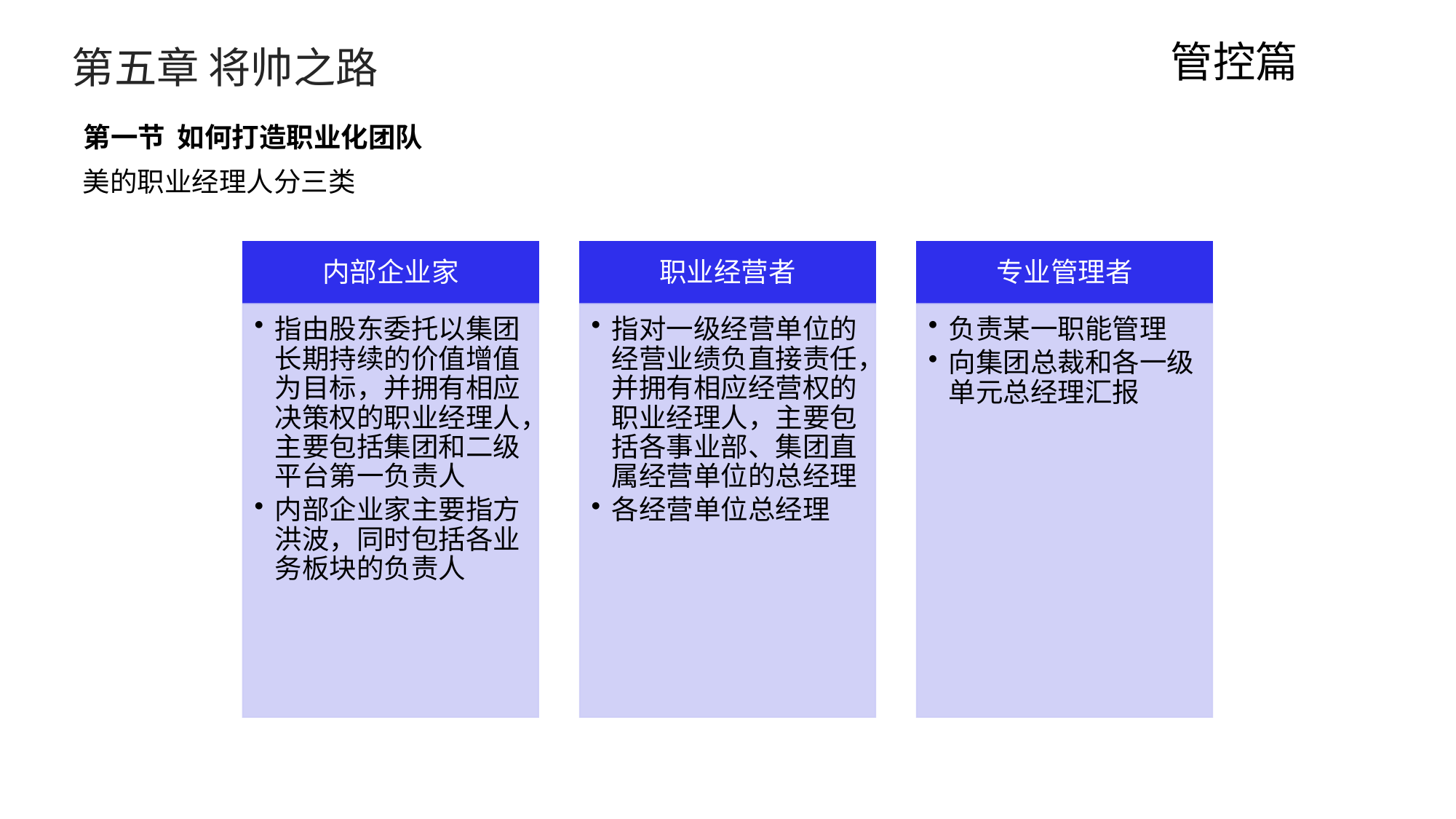

管控篇
第五章 将帅之路
第一节  如何打造职业化团队
美的职业经理人分三类
内部企业家
指由股东委托以集团长期持续的价值增值为目标，并拥有相应决策权的职业经理人，主要包括集团和二级平台第一负责人
内部企业家主要指方洪波，同时包括各业务板块的负责人
职业经营者
指对一级经营单位的经营业绩负直接责任，并拥有相应经营权的职业经理人，主要包括各事业部、集团直属经营单位的总经理
各经营单位总经理
专业管理者
负责某一职能管理
向集团总裁和各一级单元总经理汇报